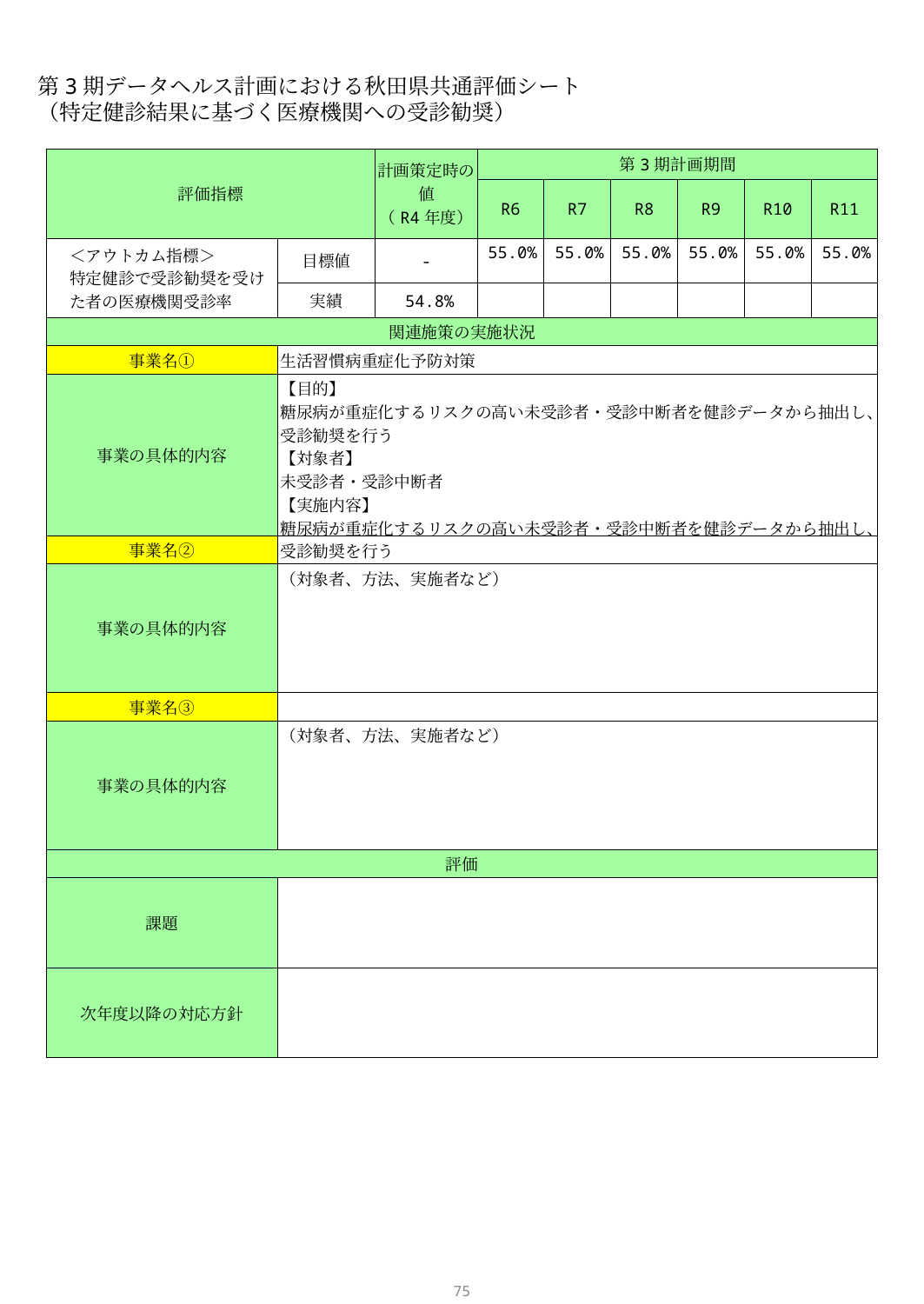

第3期データヘルス計画における秋田県共通評価シート
（特定健診結果に基づく医療機関への受診勧奨）
| 評価指標 |  | 計画策定時の値 （R4年度） | 第3期計画期間 |  |  |  |  |  |
| --- | --- | --- | --- | --- | --- | --- | --- | --- |
|  |  |  | R6 | R7 | R8 | R9 | R10 | R11 |
| ＜アウトカム指標＞ 特定健診で受診勧奨を受けた者の医療機関受診率 | 目標値 | - | 55.0% | 55.0% | 55.0% | 55.0% | 55.0% | 55.0% |
|  | 実績 | 54.8% |  |  |  |  |  |  |
| 関連施策の実施状況 |  |  |  |  |  |  |  |  |
| 事業名① | 生活習慣病重症化予防対策 |  |  |  |  |  |  |  |
| 事業の具体的内容 | 【目的】 糖尿病が重症化するリスクの高い未受診者・受診中断者を健診データから抽出し、受診勧奨を行う 【対象者】 未受診者・受診中断者 【実施内容】 糖尿病が重症化するリスクの高い未受診者・受診中断者を健診データから抽出し、受診勧奨を行う |  |  |  |  |  |  |  |
| 事業名② |  |  |  |  |  |  |  |  |
| 事業の具体的内容 | （対象者、方法、実施者など） |  |  |  |  |  |  |  |
| 事業名③ |  |  |  |  |  |  |  |  |
| 事業の具体的内容 | （対象者、方法、実施者など） |  |  |  |  |  |  |  |
| 評価 |  |  |  |  |  |  |  |  |
| 課題 |  |  |  |  |  |  |  |  |
| 次年度以降の対応方針 |  |  |  |  |  |  |  |  |
75